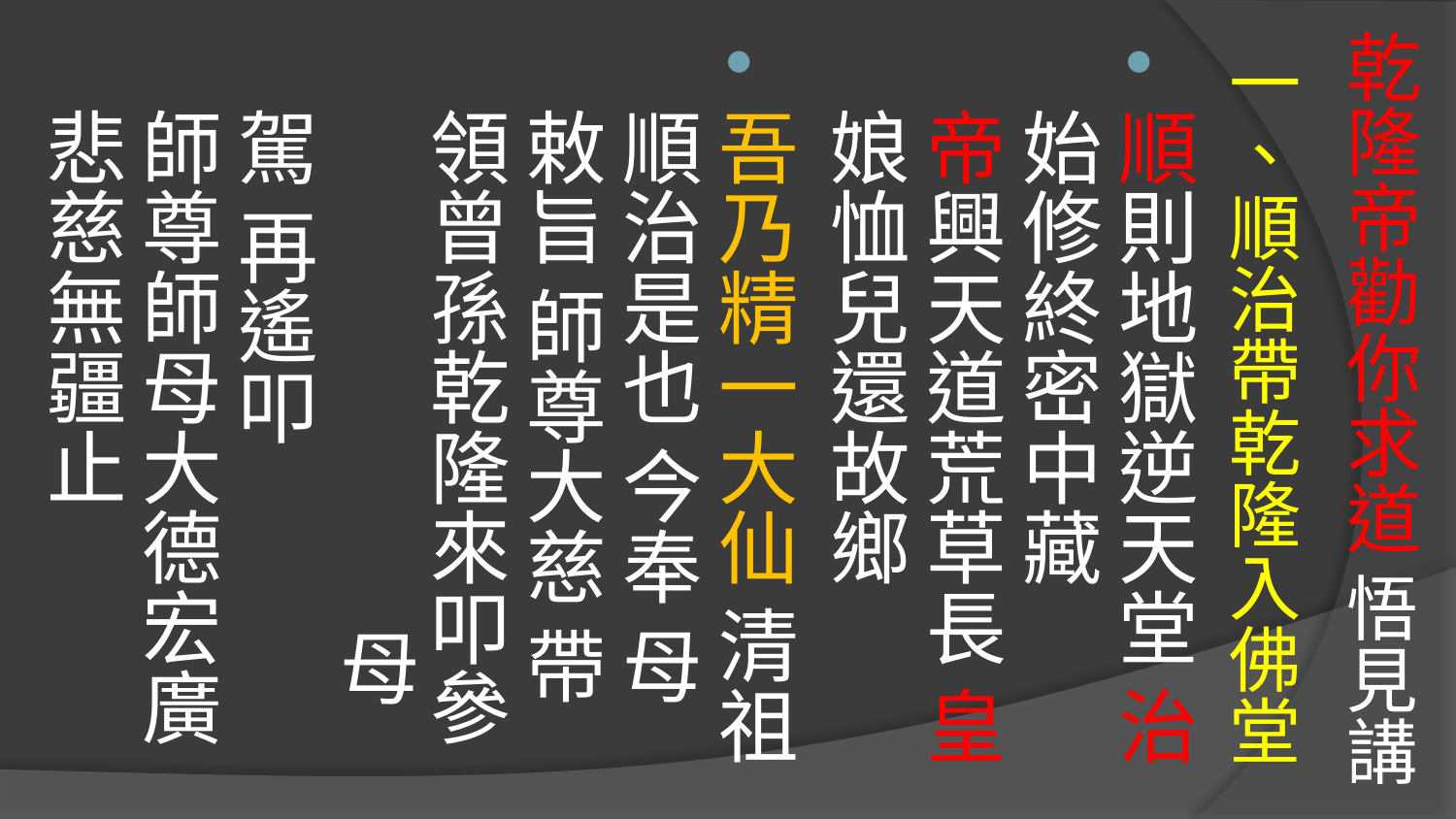

# 乾隆帝勸你求道 悟見講
一、順治帶乾隆入佛堂
順則地獄逆天堂 治始修終密中藏
帝興天道荒草長 皇娘恤兒還故鄉
吾乃精一大仙 清祖順治是也 今奉 母敕旨 師尊大慈 帶領曾孫乾隆來叩參                               母駕 再遙叩                 師尊師母大德宏廣悲慈無疆止